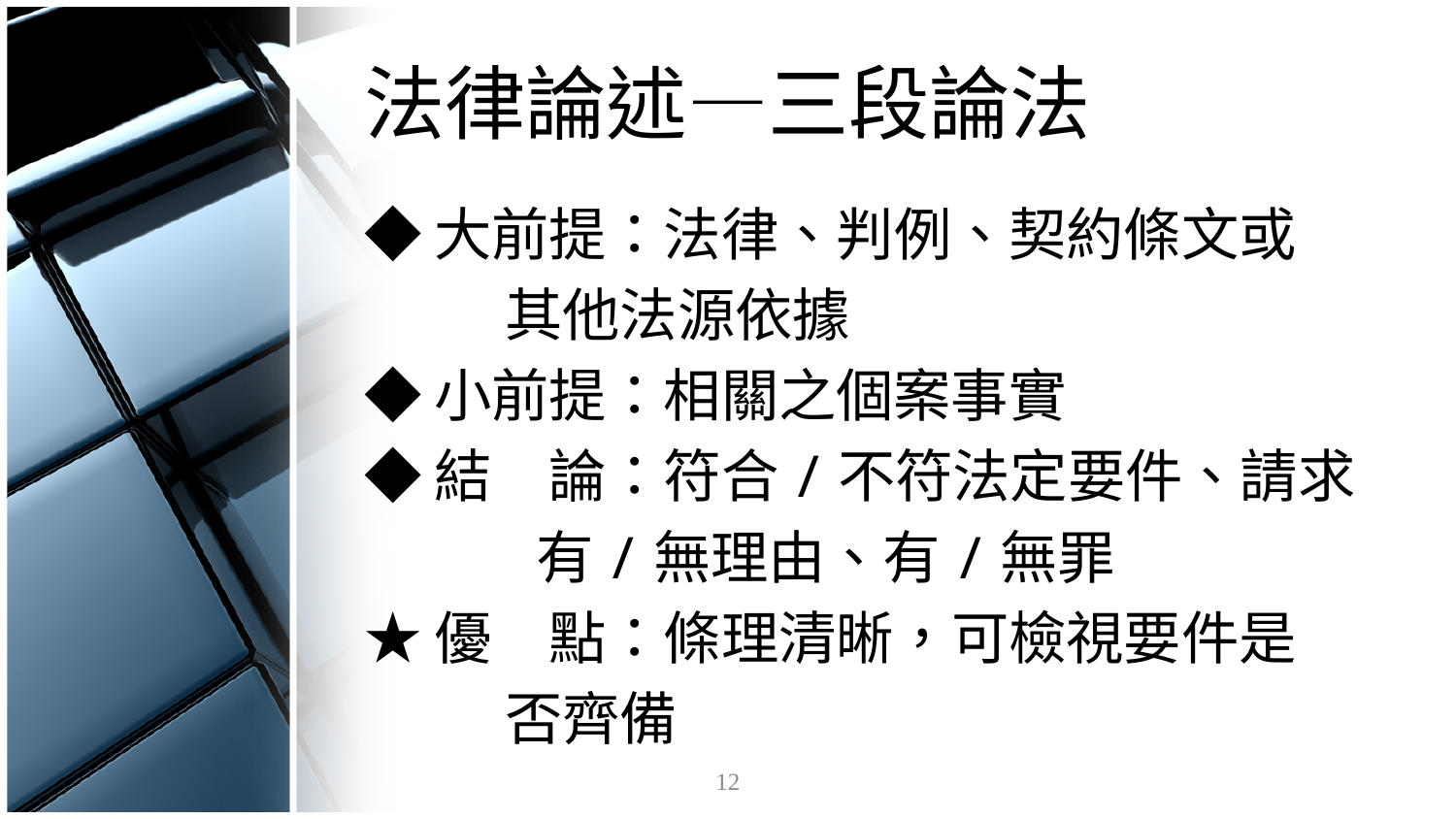

# 法律論述—三段論法
◆大前提：法律、判例、契約條文或
          其他法源依據
◆小前提：相關之個案事實
◆結　論：符合/不符法定要件、請求
        　有/無理由、有/無罪
★優　點：條理清晰，可檢視要件是
          否齊備

12